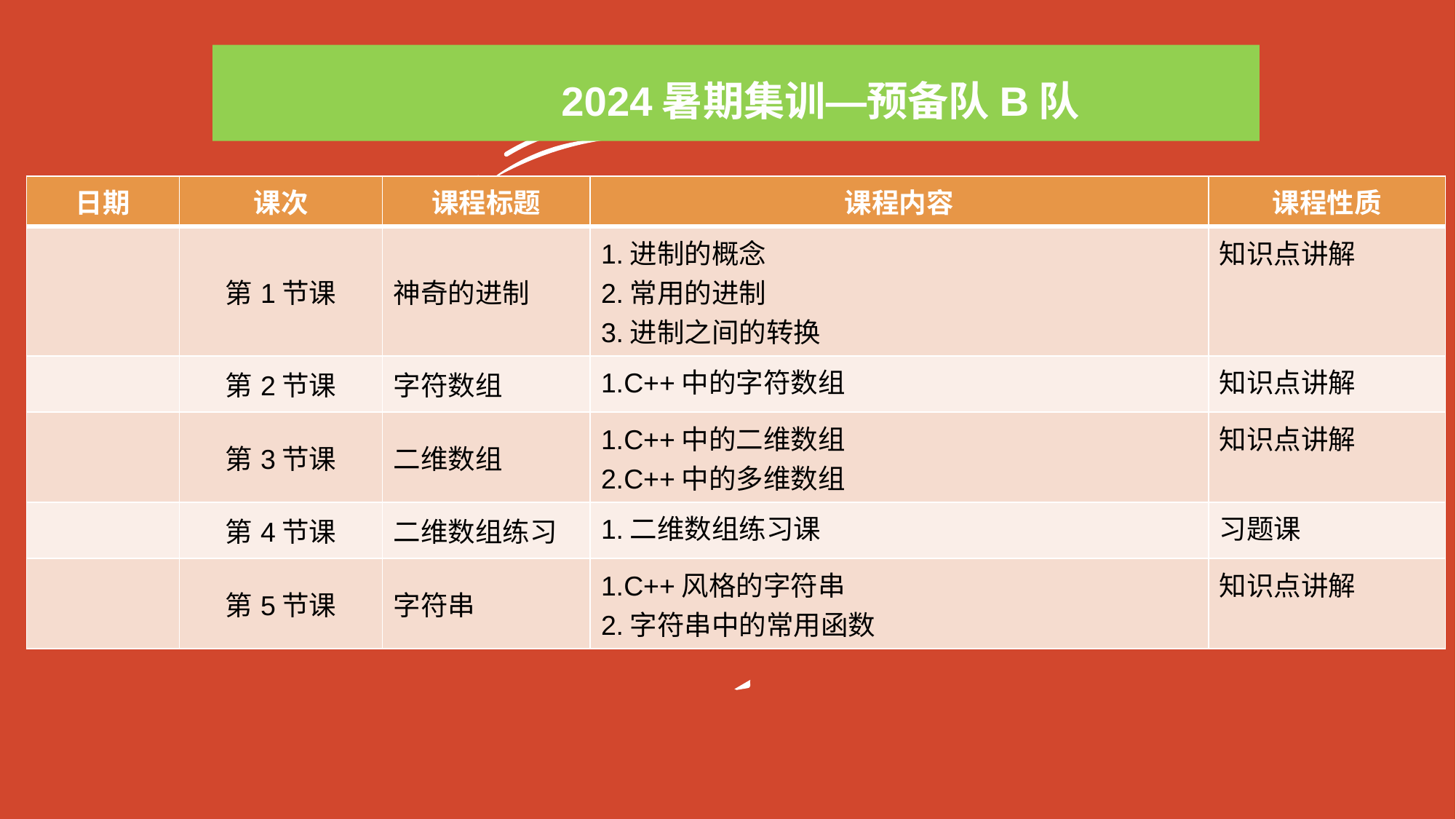

2024暑期集训—预备队B队

| 日期 | 课次 | 课程标题 | 课程内容 | 课程性质 |
| --- | --- | --- | --- | --- |
|  | 第1节课 | 神奇的进制 | 1.进制的概念 2.常用的进制 3.进制之间的转换 | 知识点讲解 |
|  | 第2节课 | 字符数组 | 1.C++中的字符数组 | 知识点讲解 |
|  | 第3节课 | 二维数组 | 1.C++中的二维数组 2.C++中的多维数组 | 知识点讲解 |
|  | 第4节课 | 二维数组练习 | 1.二维数组练习课 | 习题课 |
|  | 第5节课 | 字符串 | 1.C++风格的字符串 2.字符串中的常用函数 | 知识点讲解 |